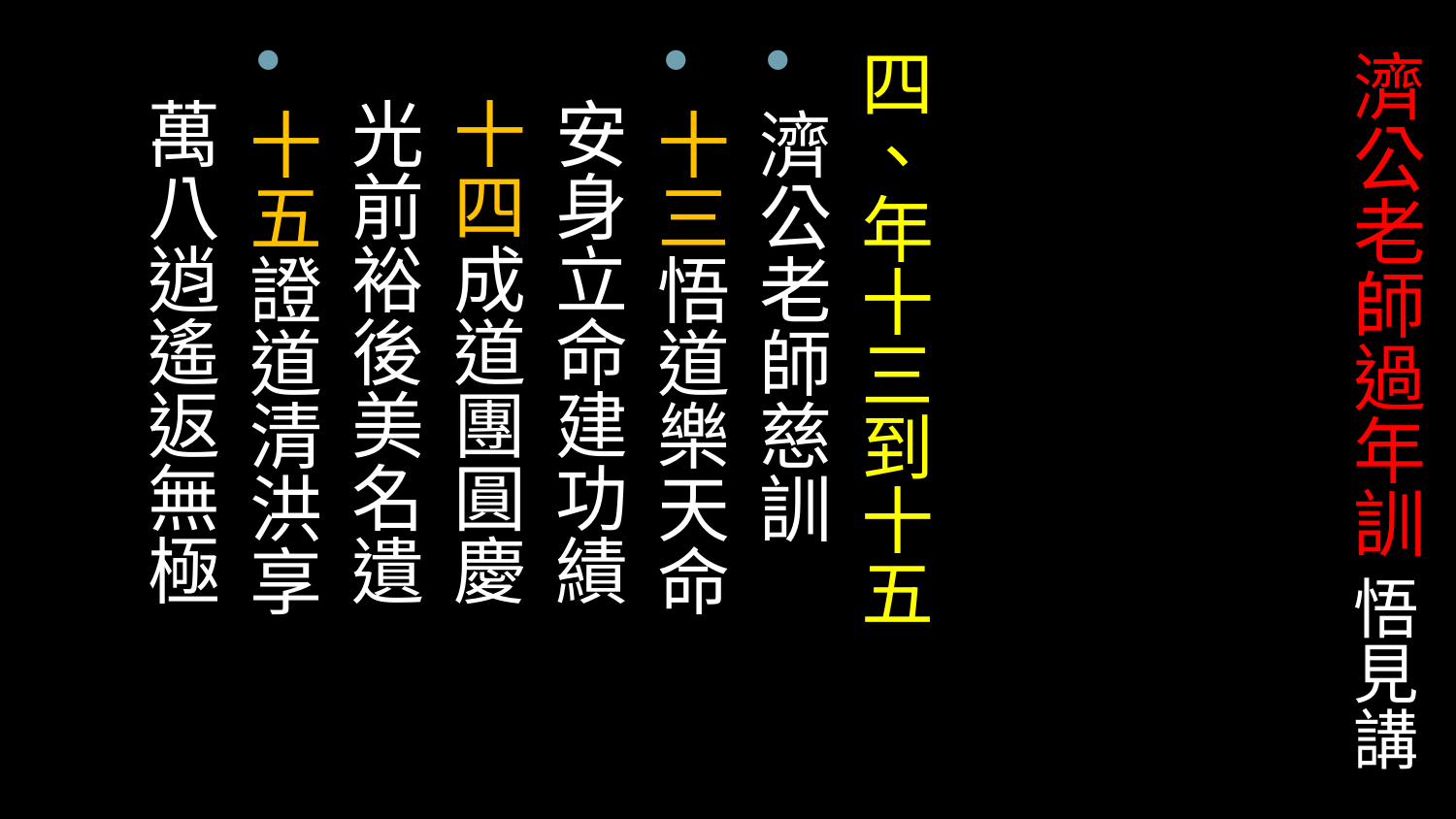

四、年十三到十五
濟公老師慈訓
十三悟道樂天命
  安身立命建功績
  十四成道團圓慶
  光前裕後美名遺
十五證道清洪享
  萬八逍遙返無極

# 濟公老師過年訓 悟見講